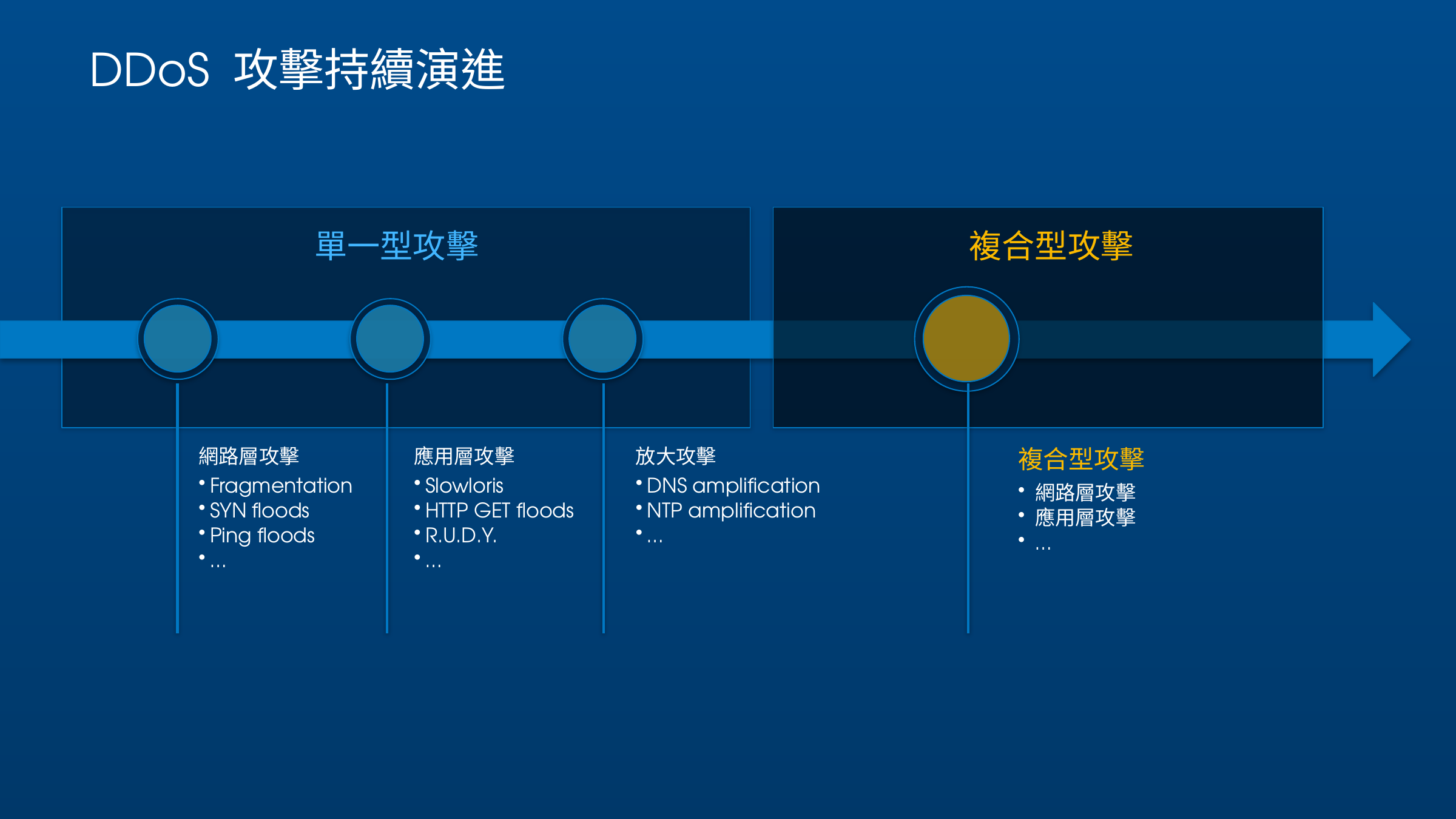

# DDoS 攻擊持續演進

複合型攻擊

複合型攻擊
網路層攻擊
應用層攻擊
…
單一型攻擊

網路層攻擊
Fragmentation
SYN floods
Ping floods
…
應用層攻擊
Slowloris
HTTP GET floods
R.U.D.Y.
…
放大攻擊
DNS amplification
NTP amplification
…